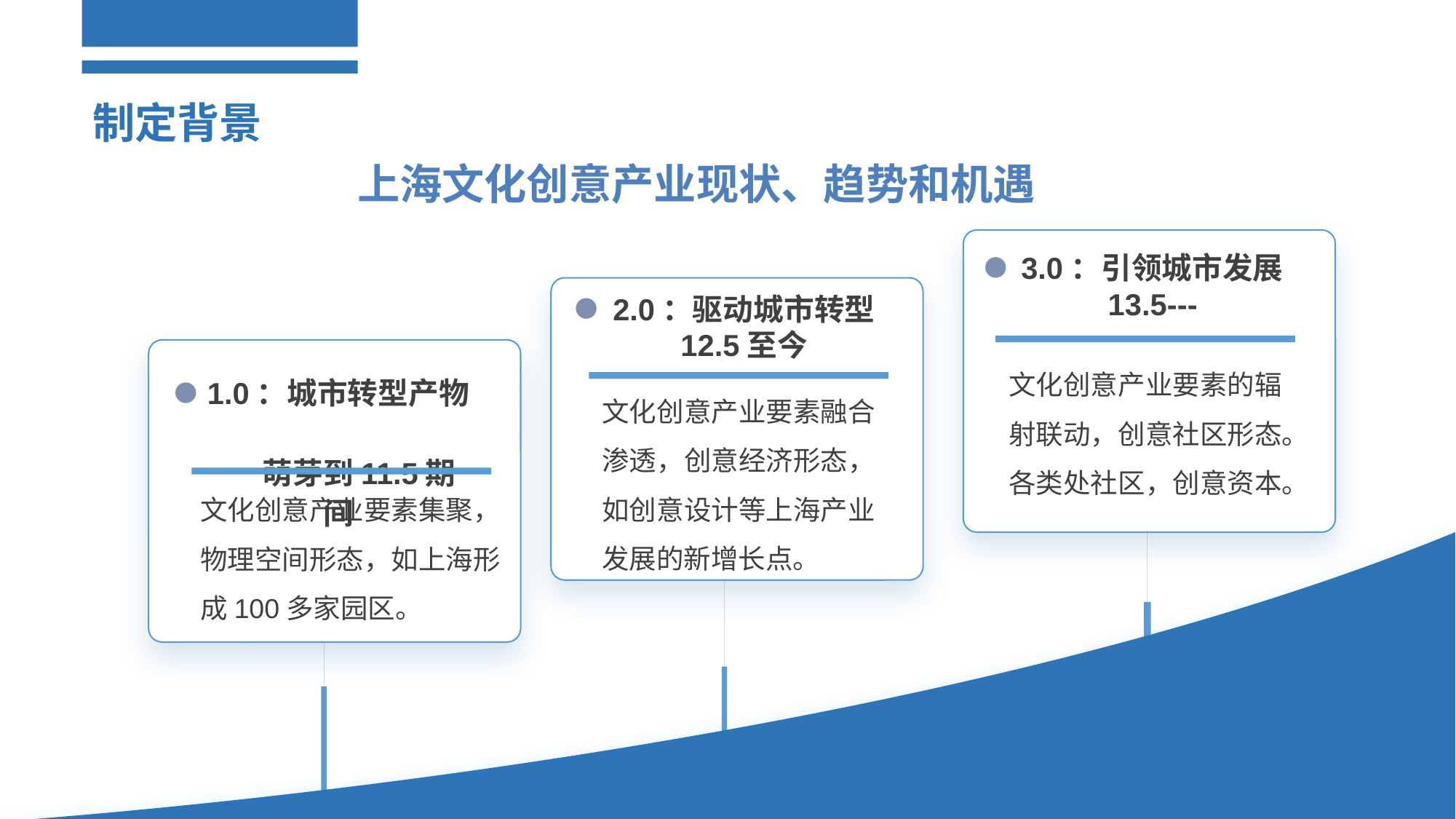

制定背景
上海文化创意产业现状、趋势和机遇

01
3.0：引领城市发展
13.5---

2.0：驱动城市转型
12.5至今
02

文化创意产业要素的辐射联动，创意社区形态。各类处社区，创意资本。
1.0：城市转型产物
     萌芽到11.5期间

文化创意产业要素融合渗透，创意经济形态，如创意设计等上海产业发展的新增长点。

03

文化创意产业要素集聚，物理空间形态，如上海形成100多家园区。